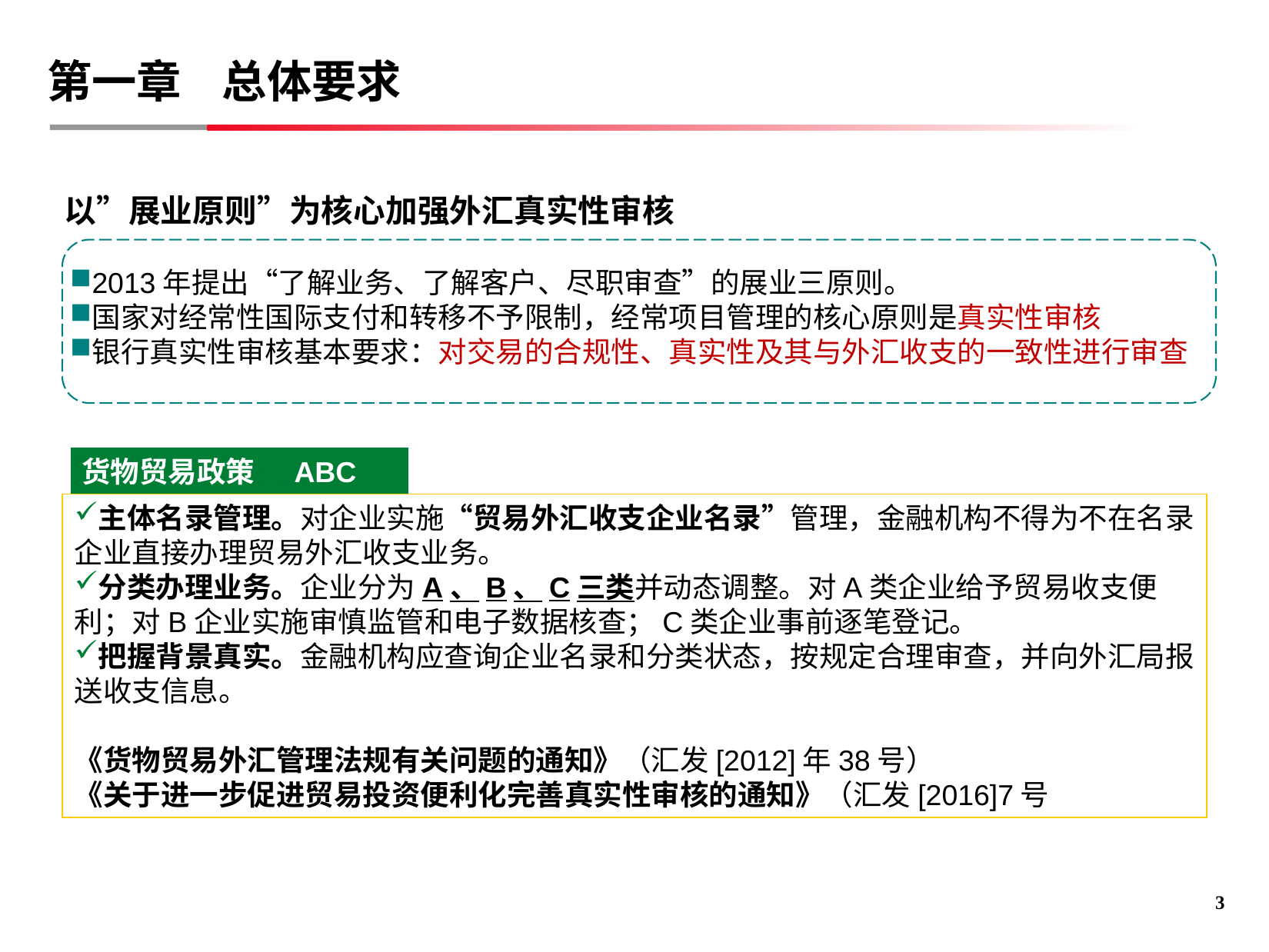

# 第一章    总体要求

以”展业原则”为核心加强外汇真实性审核
2013年提出“了解业务、了解客户、尽职审查”的展业三原则。
国家对经常性国际支付和转移不予限制，经常项目管理的核心原则是真实性审核
银行真实性审核基本要求：对交易的合规性、真实性及其与外汇收支的一致性进行审查
货物贸易政策     ABC
主体名录管理。对企业实施“贸易外汇收支企业名录”管理，金融机构不得为不在名录企业直接办理贸易外汇收支业务。
分类办理业务。企业分为A、B、C三类并动态调整。对A类企业给予贸易收支便利；对B企业实施审慎监管和电子数据核查；C类企业事前逐笔登记。
把握背景真实。金融机构应查询企业名录和分类状态，按规定合理审查，并向外汇局报送收支信息。

《货物贸易外汇管理法规有关问题的通知》（汇发[2012]年38号）
《关于进一步促进贸易投资便利化完善真实性审核的通知》（汇发[2016]7号
3